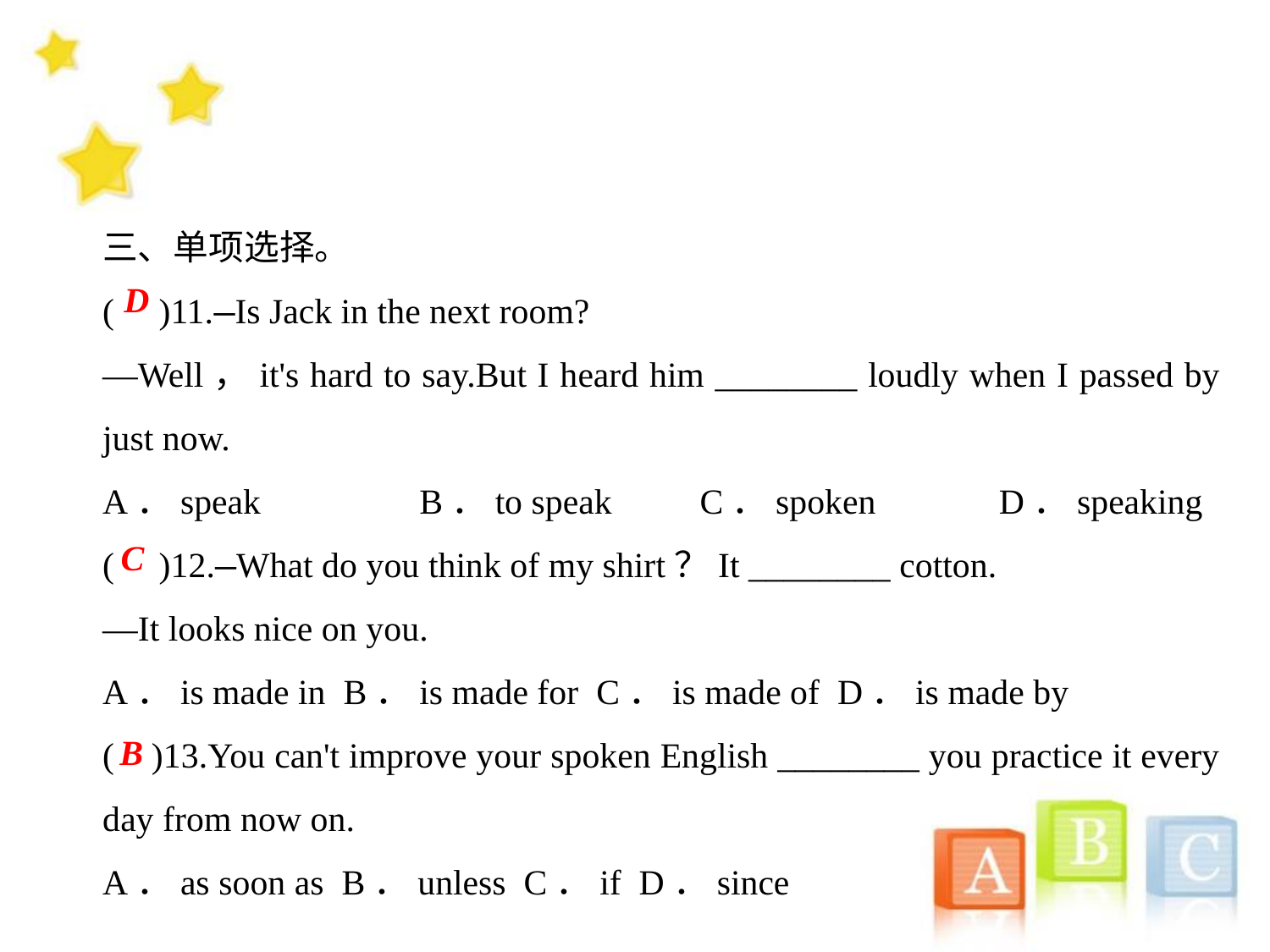

三、单项选择。
(     )11.—Is Jack in the next room?
—Well，it's hard to say.But I heard him ________ loudly when I passed by just now.
A．speak　　　　B．to speak　　C．spoken　　　D．speaking
(     )12.—What do you think of my shirt？It ________ cotton.
—It looks nice on you.
A．is made in  B．is made for  C．is made of  D．is made by
(    )13.You can't improve your spoken English ________ you practice it every day from now on.
A．as soon as  B．unless  C．if  D．since
D
C
B